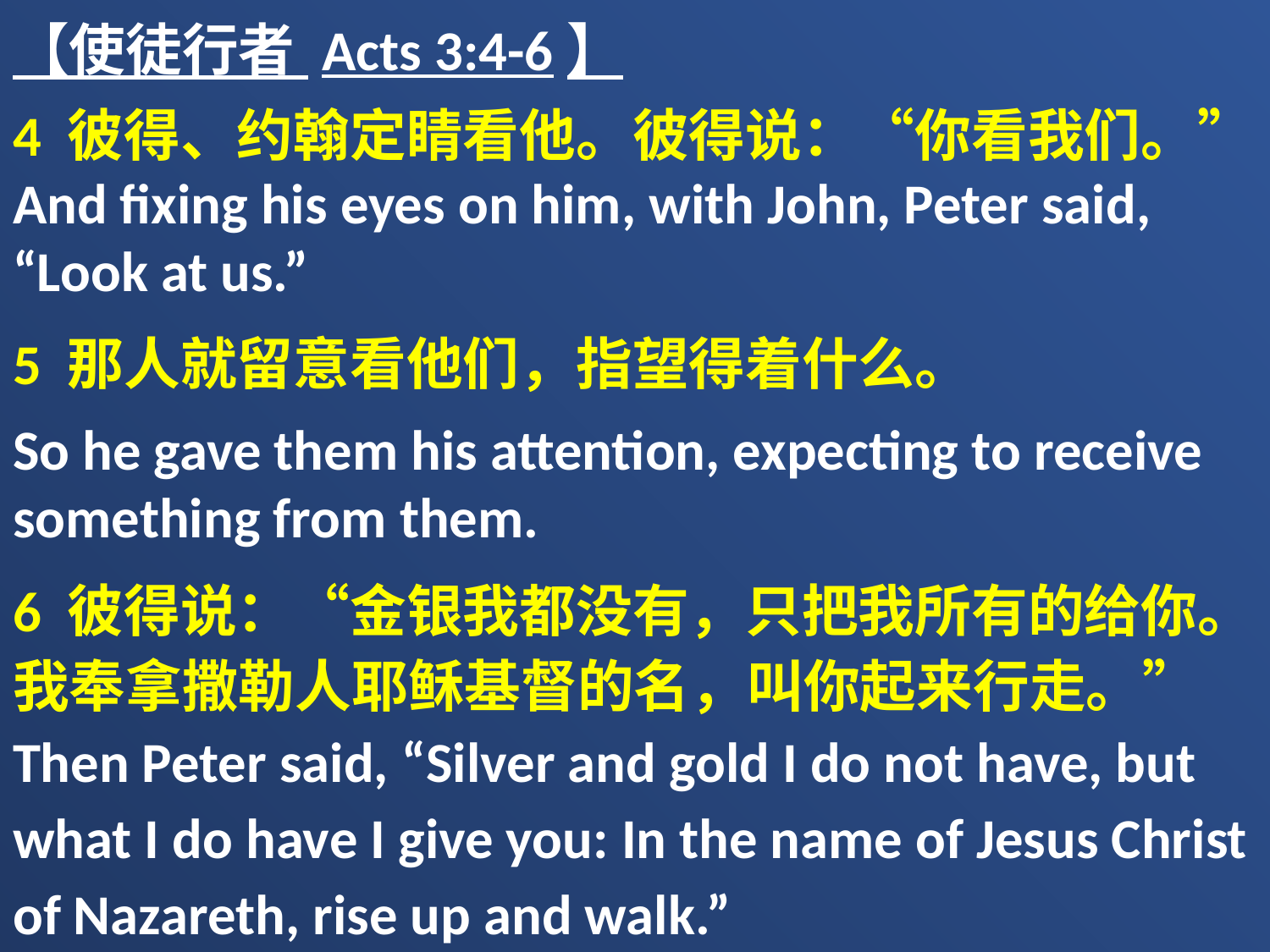

【使徒行者 Acts 3:4-6】
4 彼得、约翰定睛看他。彼得说：“你看我们。” And fixing his eyes on him, with John, Peter said, “Look at us.”
5 那人就留意看他们，指望得着什么。
So he gave them his attention, expecting to receive something from them.
6 彼得说：“金银我都没有，只把我所有的给你。我奉拿撒勒人耶稣基督的名，叫你起来行走。” Then Peter said, “Silver and gold I do not have, but what I do have I give you: In the name of Jesus Christ of Nazareth, rise up and walk.”